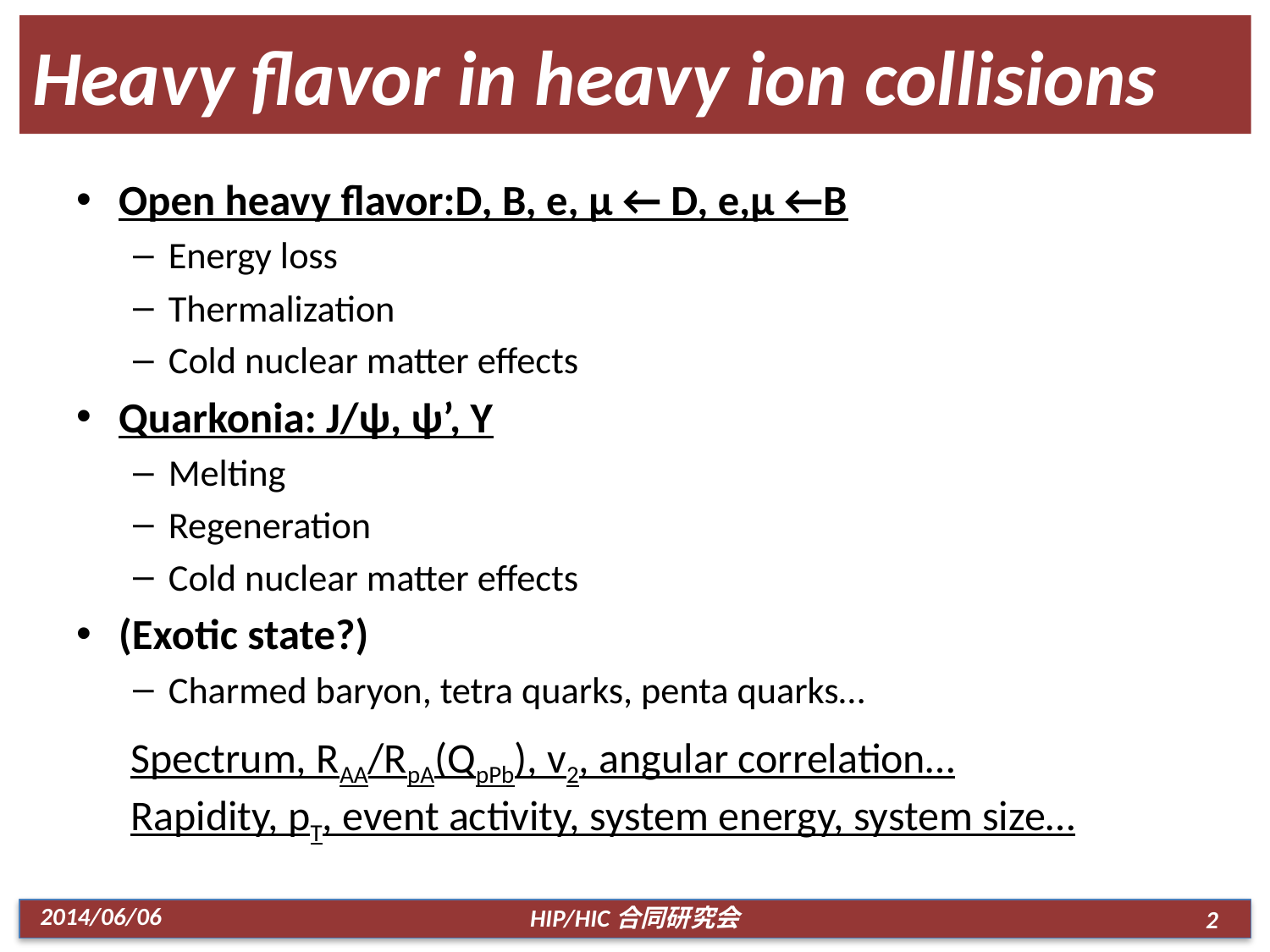

# Heavy flavor in heavy ion collisions
Open heavy flavor:D, B, e, μ ← D, e,μ ←B
Energy loss
Thermalization
Cold nuclear matter effects
Quarkonia: J/ψ, ψ’, Y
Melting
Regeneration
Cold nuclear matter effects
(Exotic state?)
Charmed baryon, tetra quarks, penta quarks…

Spectrum, RAA/RpA(QpPb), v2, angular correlation…Rapidity, pT, event activity, system energy, system size…
2014/06/06
HIP/HIC合同研究会
2